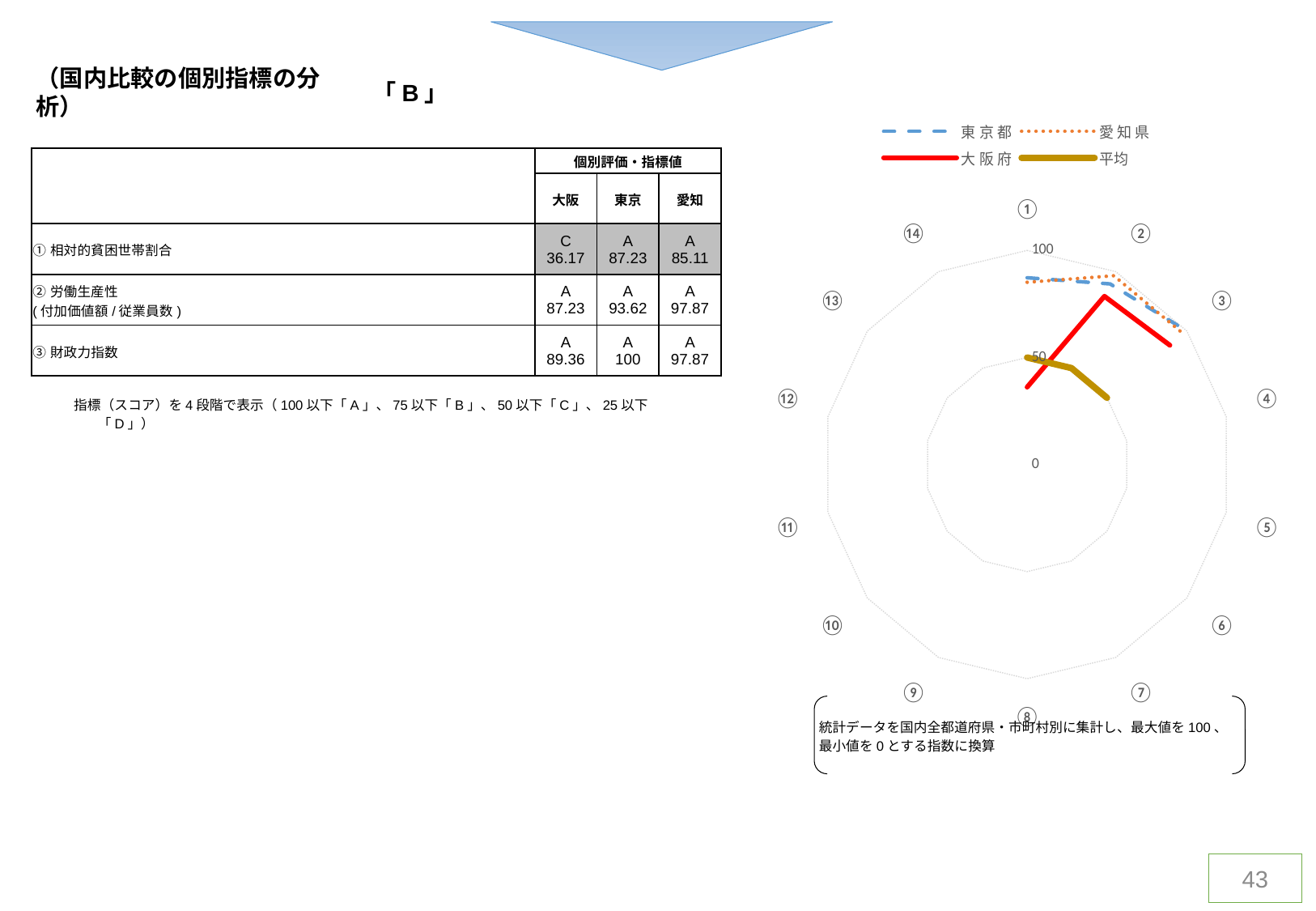

（国内比較の個別指標の分析）
「B」

[unsupported chart]

|  | 個別評価・指標値 |  |  |  |
| --- | --- | --- | --- | --- |
|  | 大阪 | 東京 | 愛知 |  |
| ①相対的貧困世帯割合 | C 36.17 | A 87.23 | A 85.11 |  |
| ②労働生産性 (付加価値額/従業員数) | A 87.23 | A 93.62 | A 97.87 |  |
| ③財政力指数 | A 89.36 | A 100 | A 97.87 |  |
指標（スコア）を4段階で表示（100以下「A」、75以下「B」、50以下「C」、25以下「D」）

統計データを国内全都道府県・市町村別に集計し、最大値を100、最小値を0とする指数に換算
43